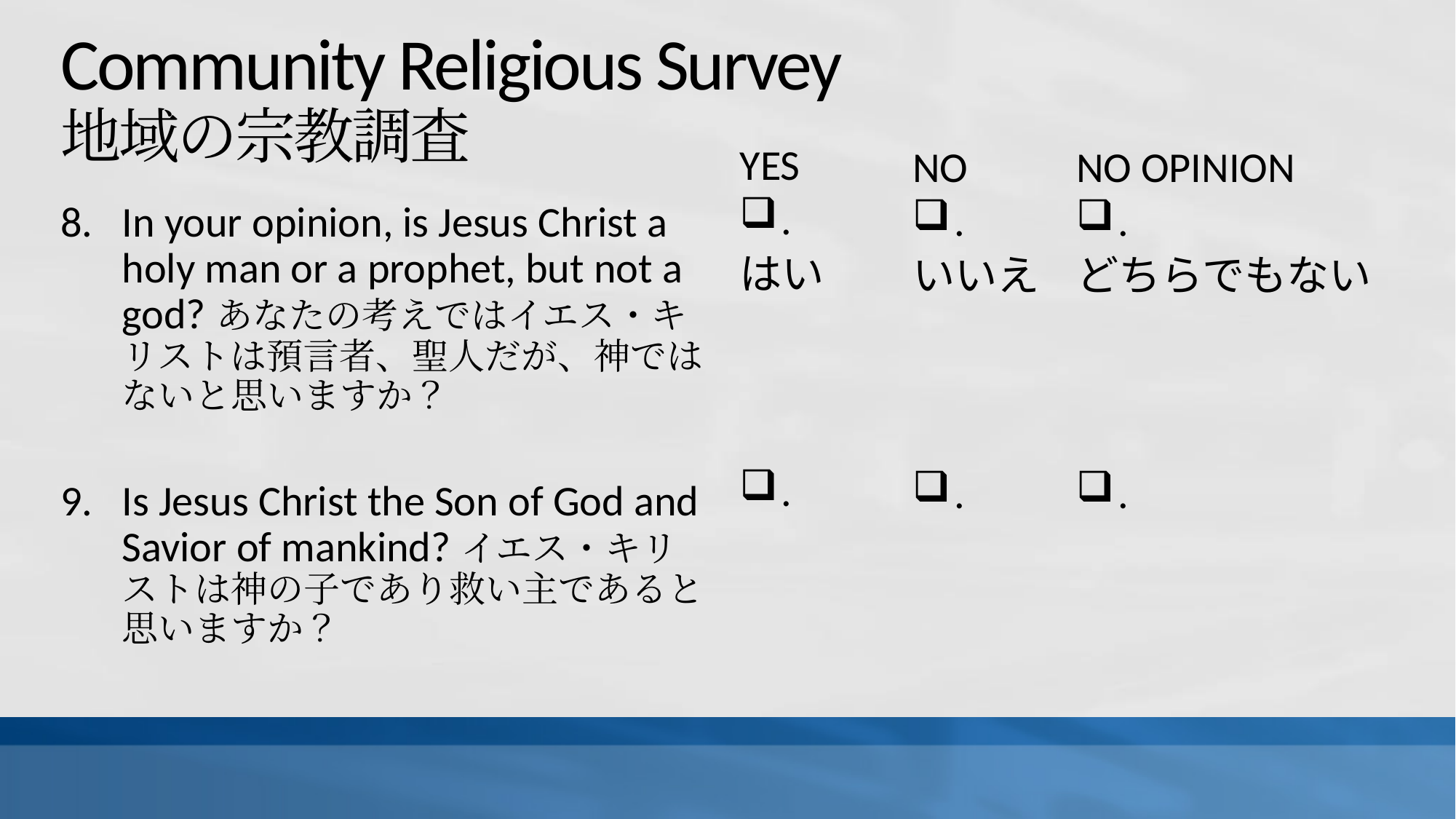

# Community Religious Survey 地域の宗教調査
YES
.
はい

.

NO
.
いいえ

.

NO OPINION
.
どちらでもない

.

In your opinion, is Jesus Christ a holy man or a prophet, but not a god?あなたの考えではイエス・キリストは預言者、聖人だが、神ではないと思いますか？

Is Jesus Christ the Son of God and Savior of mankind?イエス・キリストは神の子であり救い主であると思いますか？